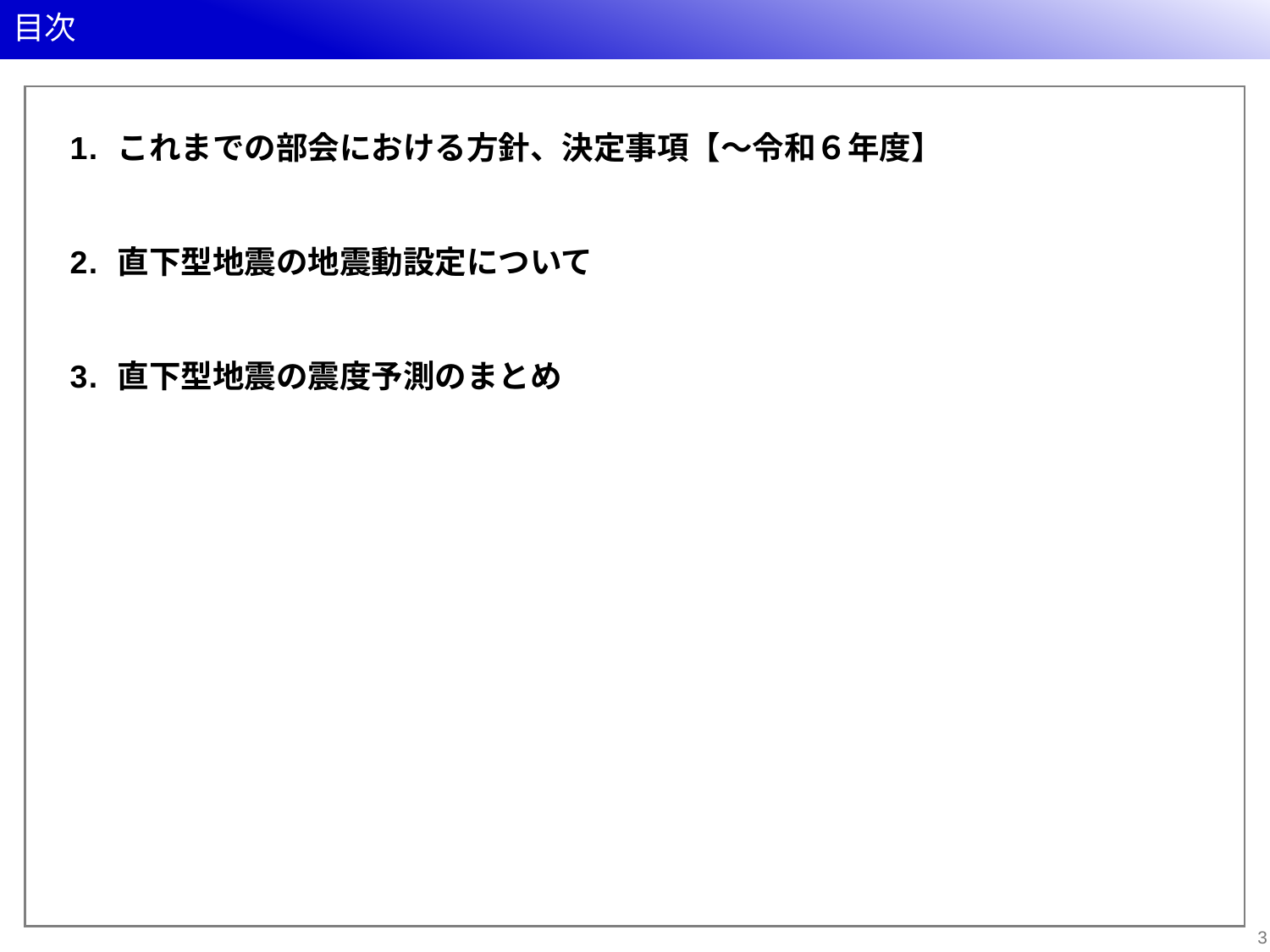

# 目次
これまでの部会における方針、決定事項【～令和６年度】

直下型地震の地震動設定について

直下型地震の震度予測のまとめ

3